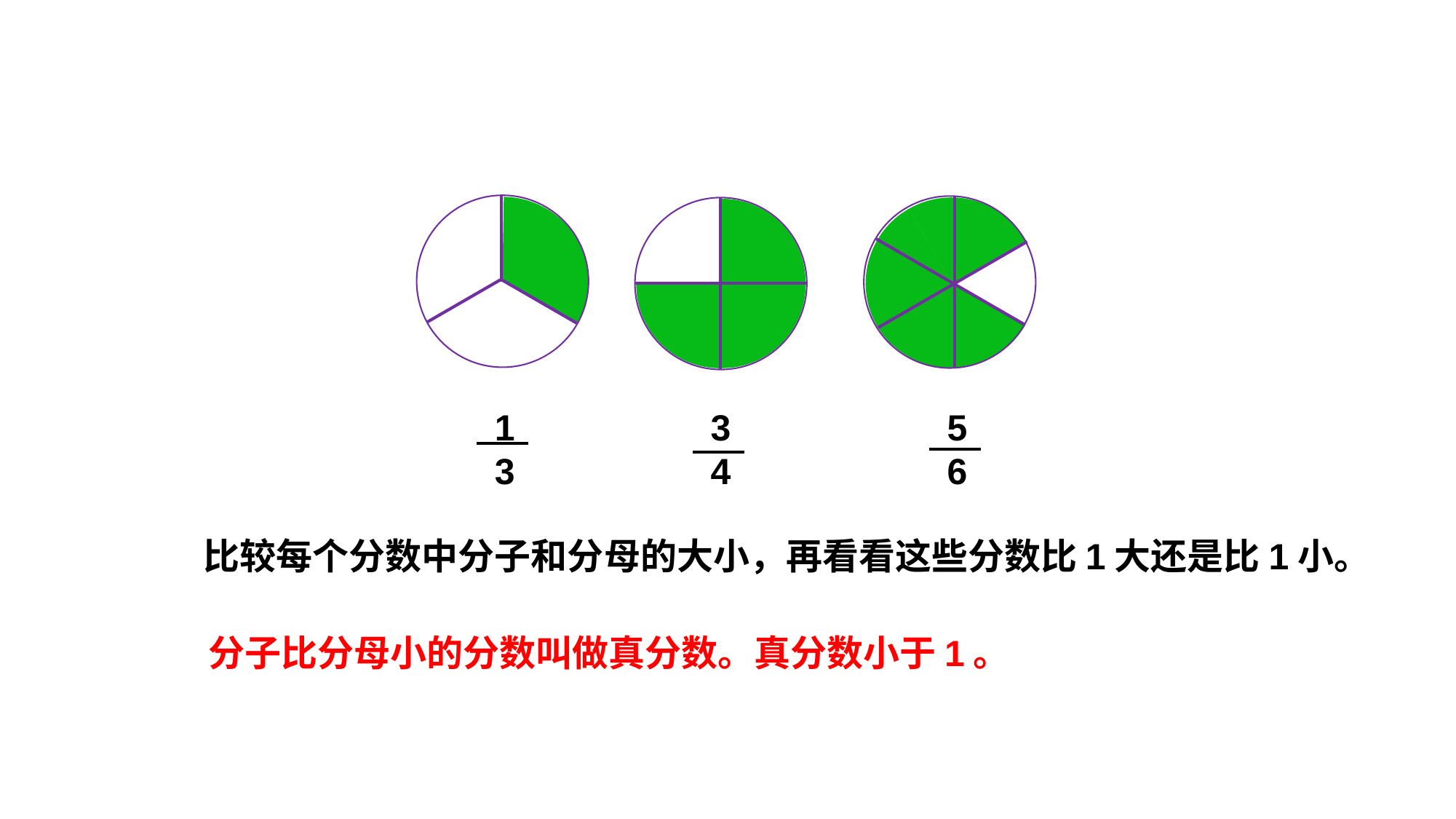

3
4
5
6
1
3

比较每个分数中分子和分母的大小，再看看这些分数比1大还是比1小。
分子比分母小的分数叫做真分数。真分数小于1。